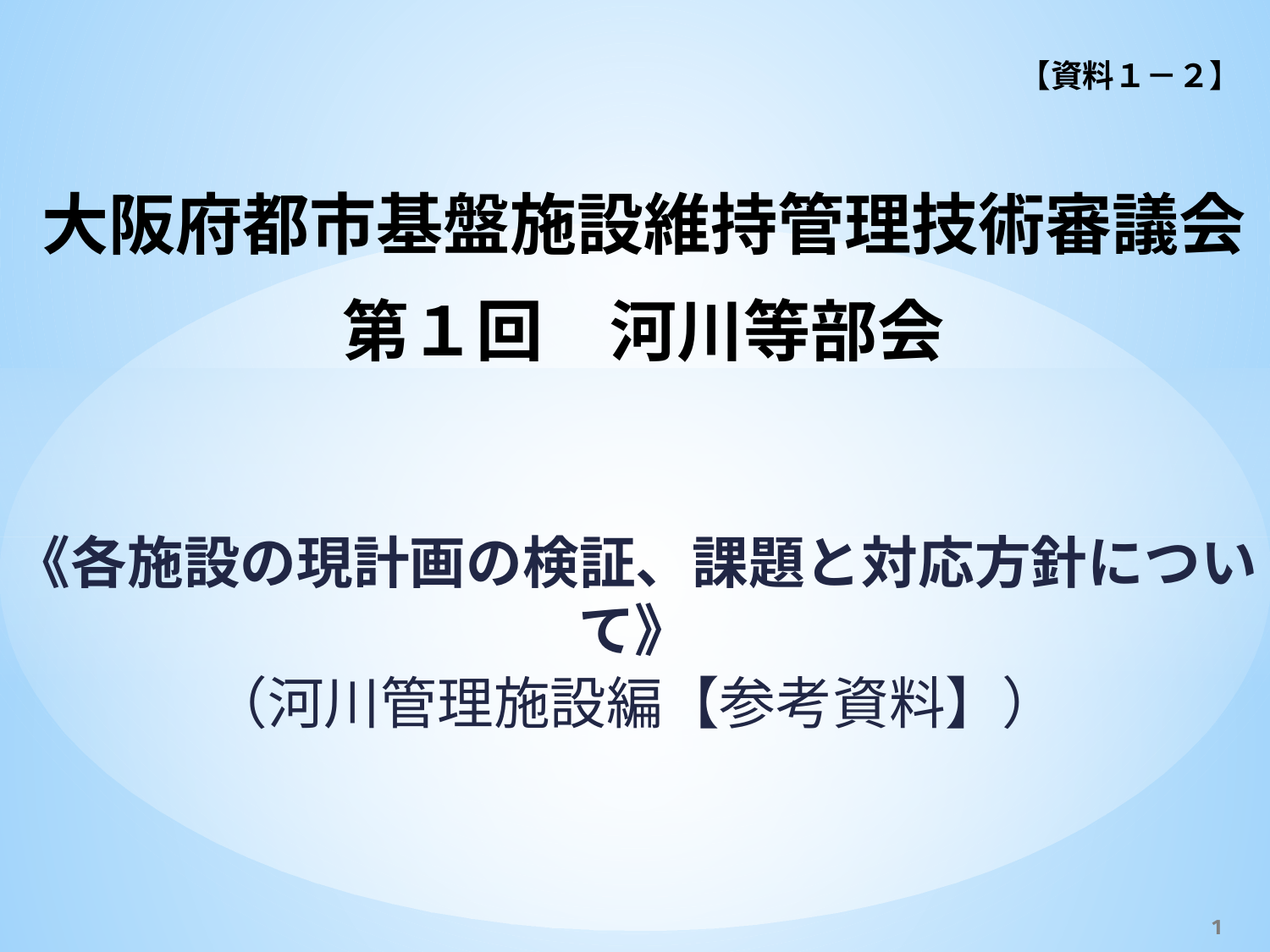

【資料１－２】
# 大阪府都市基盤施設維持管理技術審議会 第１回　河川等部会
《各施設の現計画の検証、課題と対応方針について》
（河川管理施設編【参考資料】）

1